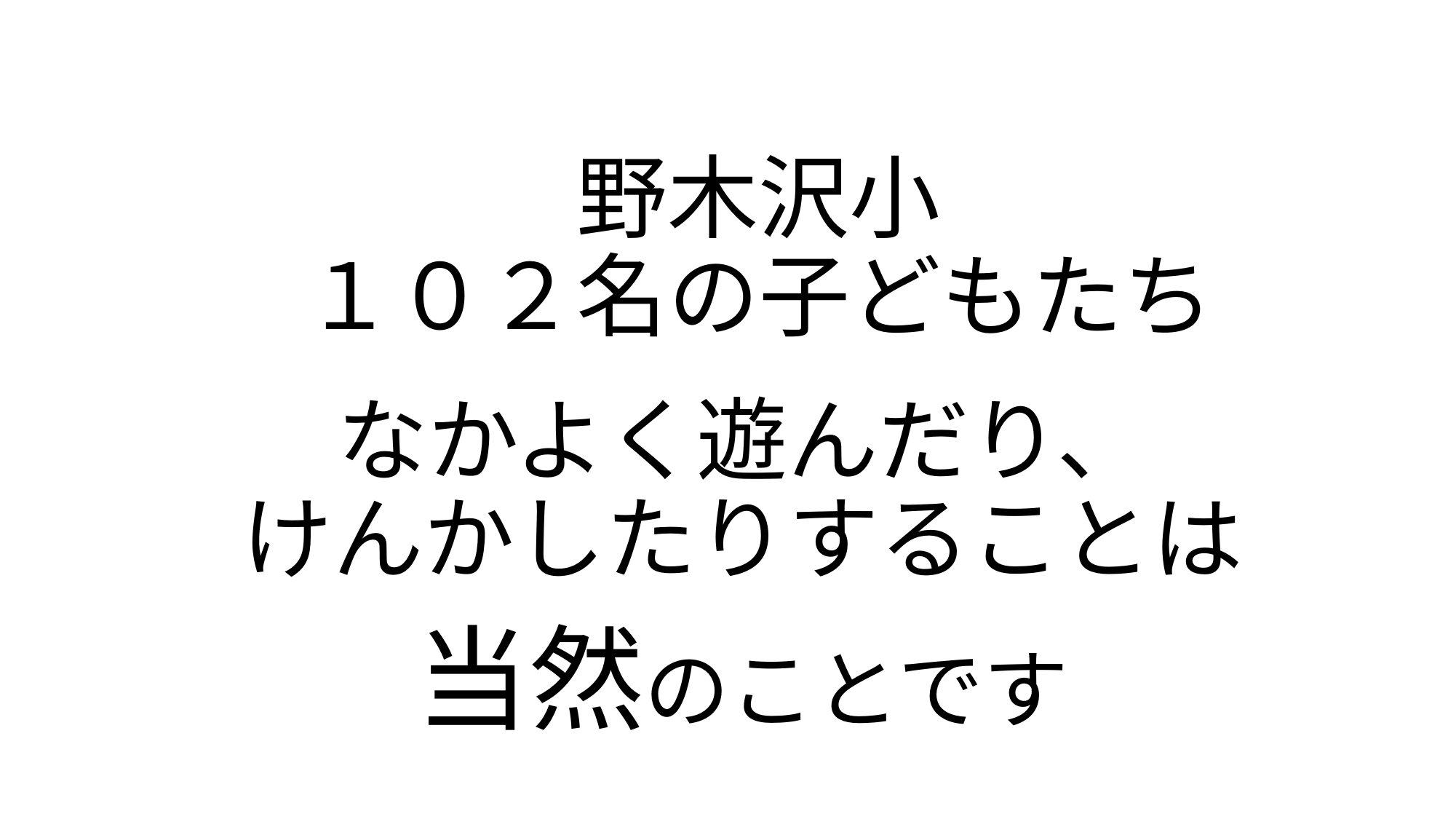

# 野木沢小 １０２名の子どもたち
なかよく遊んだり、
けんかしたりすることは
当然のことです